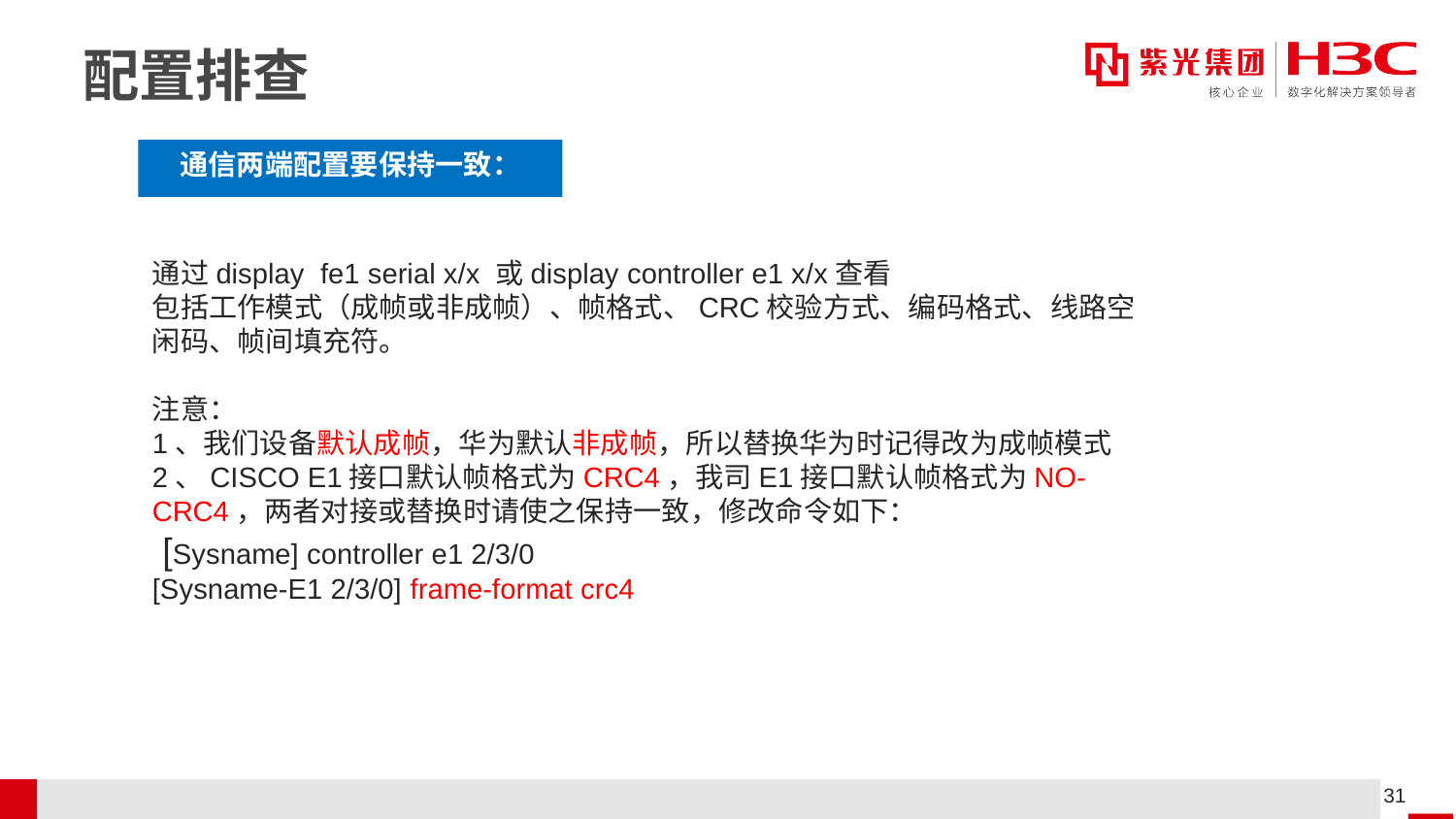

# 配置排查
通信两端配置要保持一致：
通过display  fe1 serial x/x 或display controller e1 x/x查看
包括工作模式（成帧或非成帧）、帧格式、CRC校验方式、编码格式、线路空闲码、帧间填充符。

注意：
1、我们设备默认成帧，华为默认非成帧，所以替换华为时记得改为成帧模式
2、CISCO E1接口默认帧格式为CRC4，我司E1接口默认帧格式为NO-CRC4，两者对接或替换时请使之保持一致，修改命令如下：
 [Sysname] controller e1 2/3/0
[Sysname-E1 2/3/0] frame-format crc4